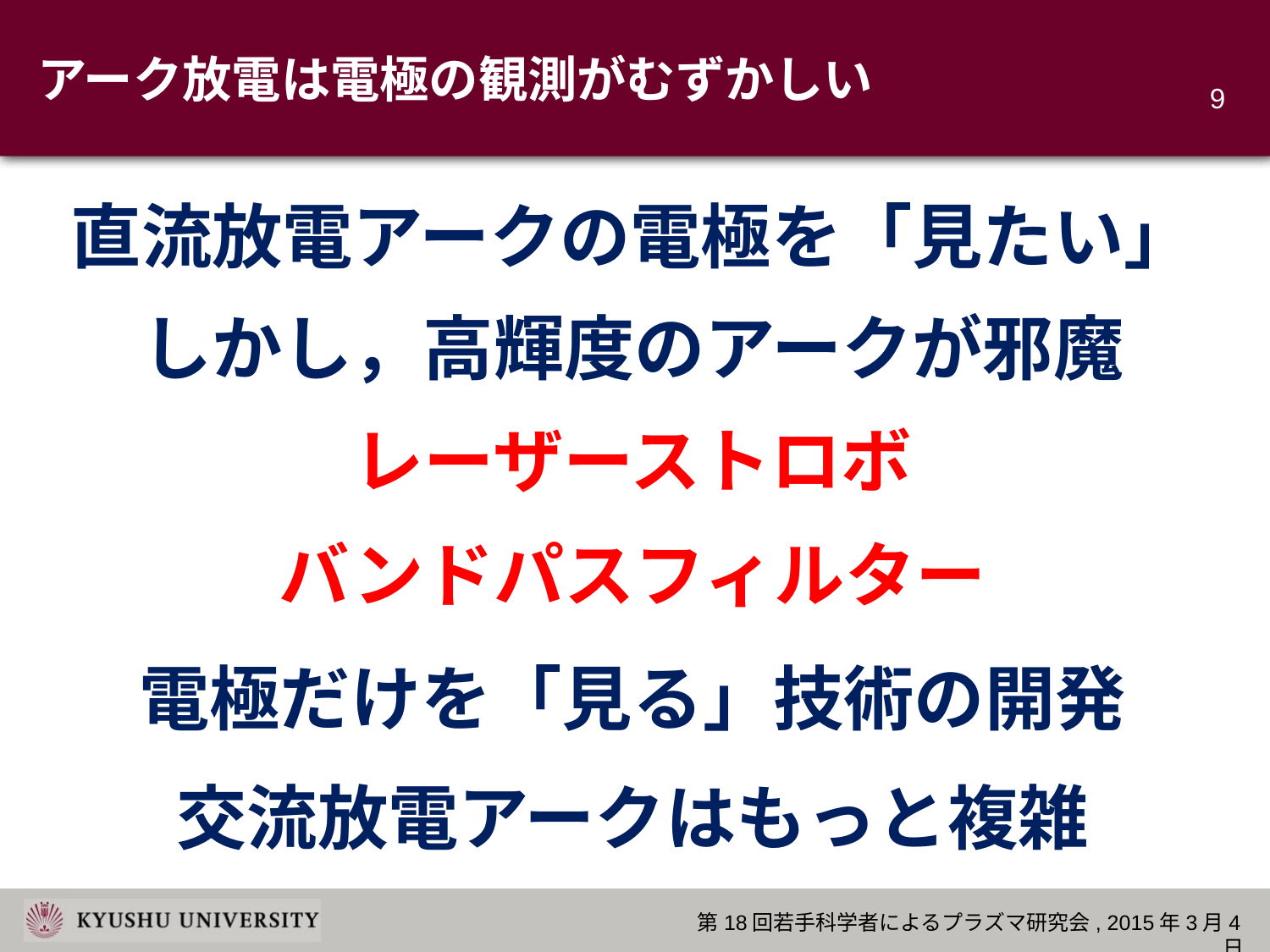

# アーク放電は電極の観測がむずかしい
9
直流放電アークの電極を「見たい」
しかし，高輝度のアークが邪魔
レーザーストロボ
バンドパスフィルター
電極だけを「見る」技術の開発
交流放電アークはもっと複雑
第18回若手科学者によるプラズマ研究会, 2015年3月4日